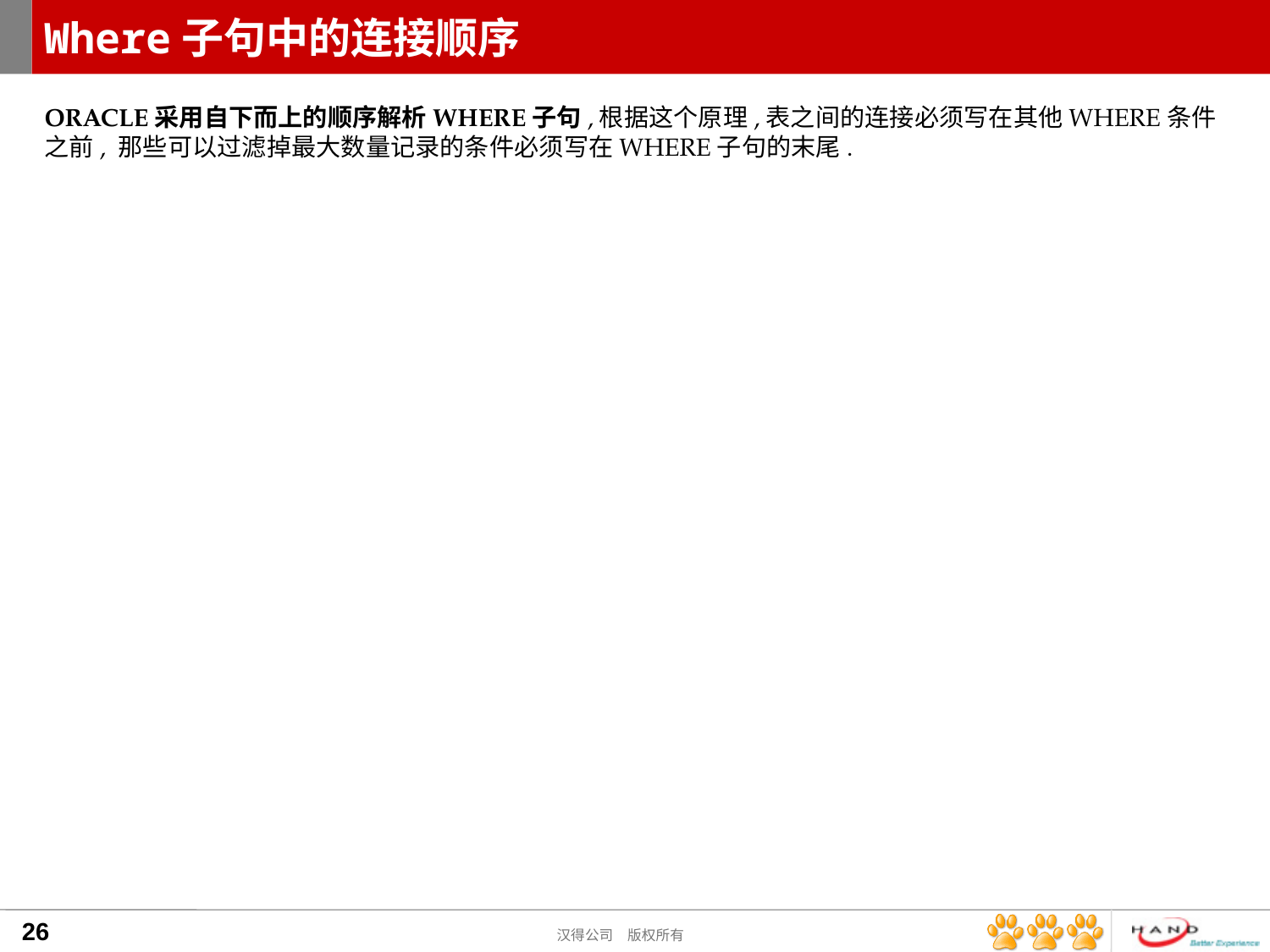

# Where子句中的连接顺序
ORACLE采用自下而上的顺序解析WHERE子句,根据这个原理,表之间的连接必须写在其他WHERE条件之前, 那些可以过滤掉最大数量记录的条件必须写在WHERE子句的末尾.

26